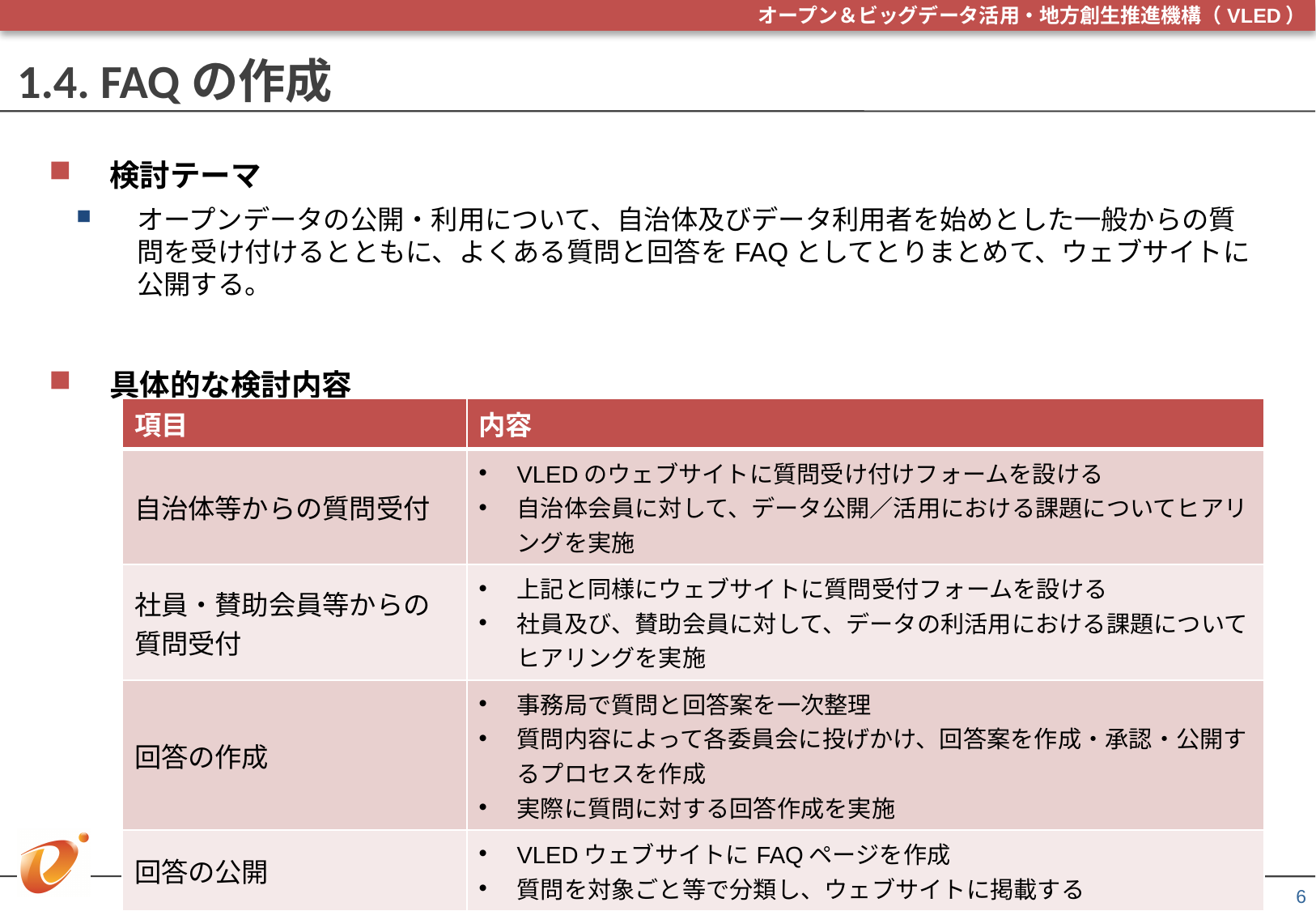

# 1.4. FAQの作成
検討テーマ
オープンデータの公開・利用について、自治体及びデータ利用者を始めとした一般からの質問を受け付けるとともに、よくある質問と回答をFAQとしてとりまとめて、ウェブサイトに公開する。

具体的な検討内容

| 項目 | 内容 |
| --- | --- |
| 自治体等からの質問受付 | VLEDのウェブサイトに質問受け付けフォームを設ける 自治体会員に対して、データ公開／活用における課題についてヒアリングを実施 |
| 社員・賛助会員等からの質問受付 | 上記と同様にウェブサイトに質問受付フォームを設ける 社員及び、賛助会員に対して、データの利活用における課題についてヒアリングを実施 |
| 回答の作成 | 事務局で質問と回答案を一次整理 質問内容によって各委員会に投げかけ、回答案を作成・承認・公開するプロセスを作成 実際に質問に対する回答作成を実施 |
| 回答の公開 | VLEDウェブサイトにFAQページを作成 質問を対象ごと等で分類し、ウェブサイトに掲載する |
6